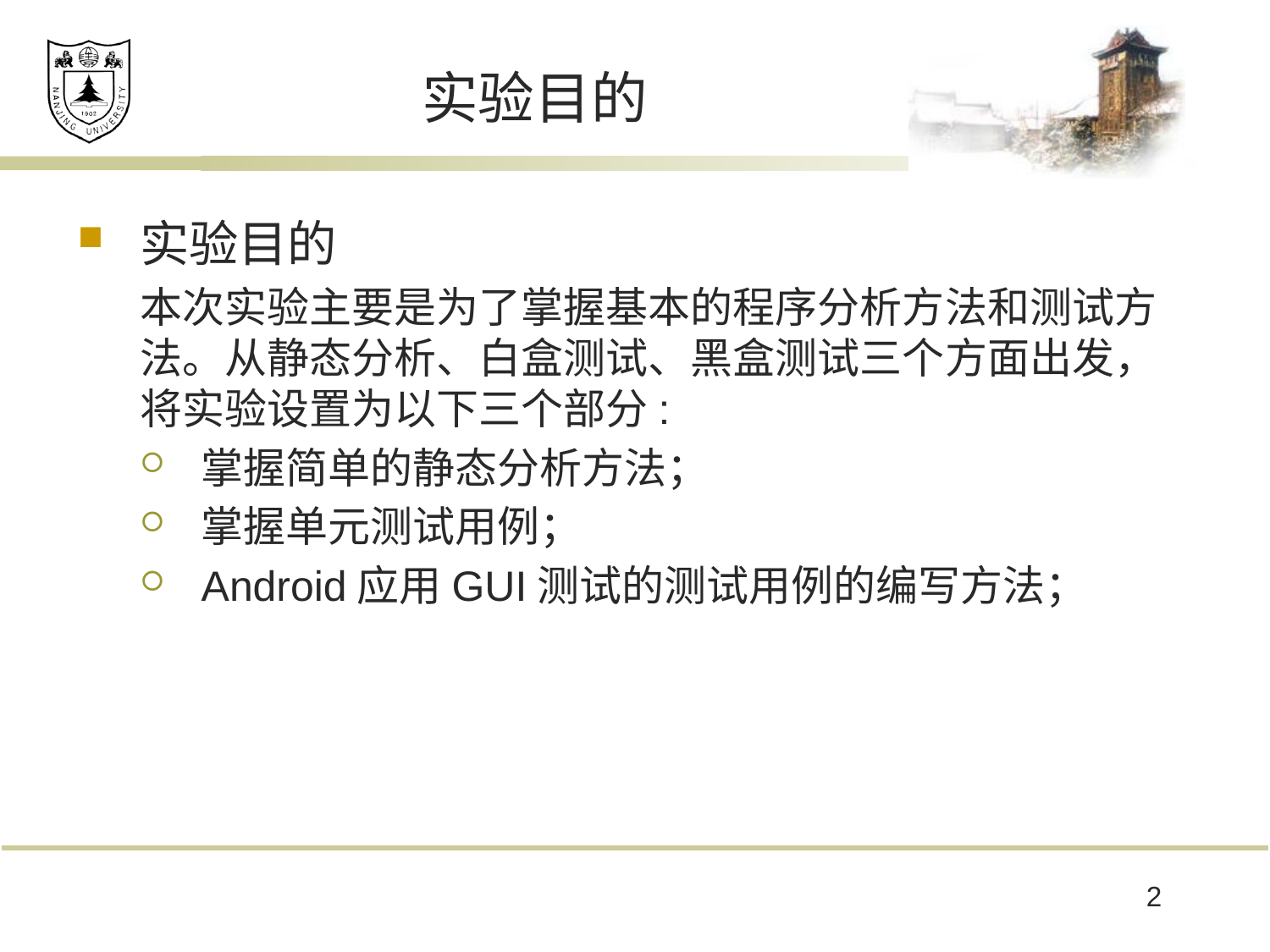

# 实验目的
实验目的
本次实验主要是为了掌握基本的程序分析方法和测试方法。从静态分析、白盒测试、黑盒测试三个方面出发，将实验设置为以下三个部分:
掌握简单的静态分析方法；
掌握单元测试用例；
Android应用GUI测试的测试用例的编写方法；
2